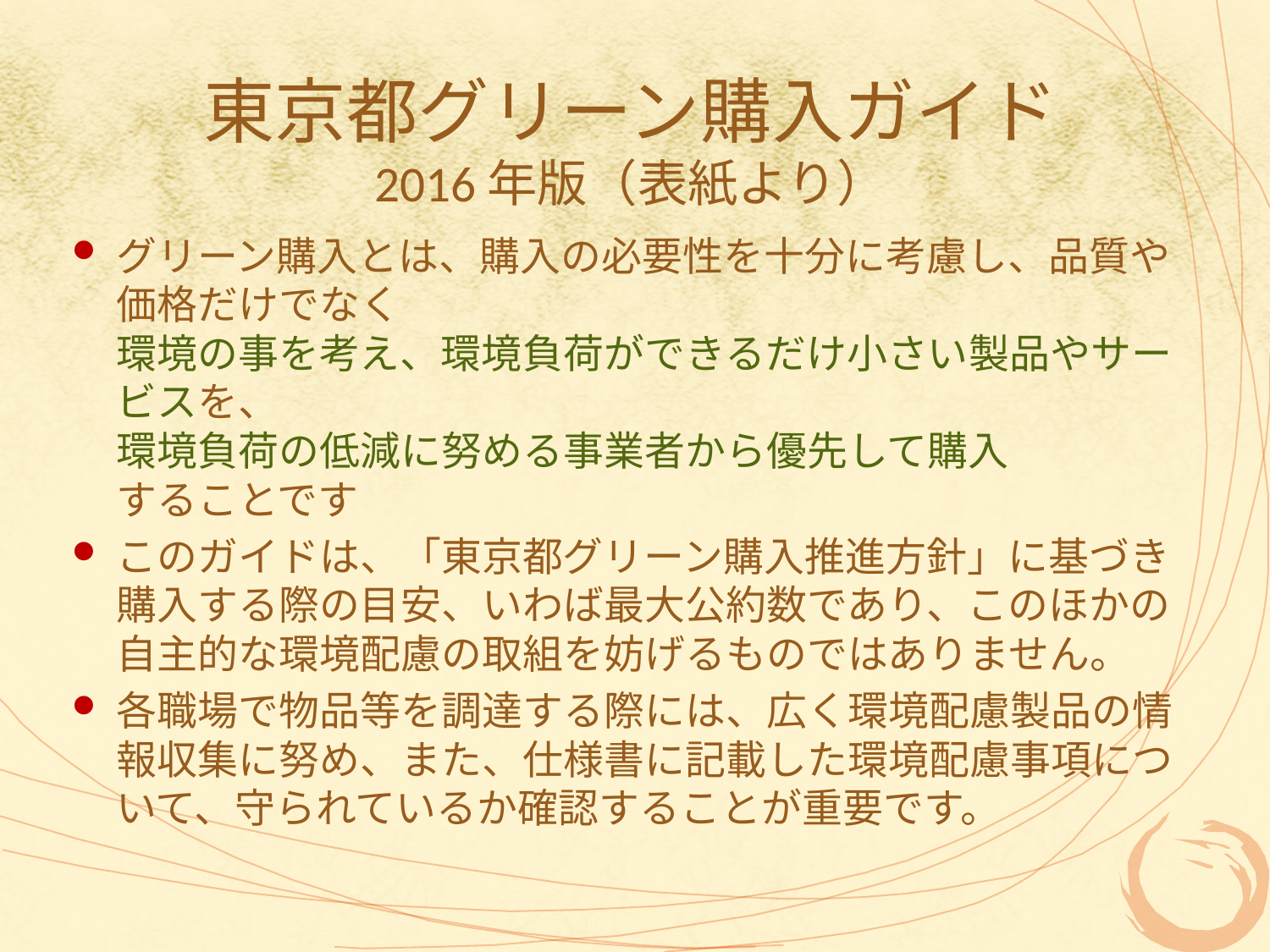

# 東京都グリーン購入ガイド 2016年版（表紙より）
グリーン購入とは、購入の必要性を十分に考慮し、品質や価格だけでなく
環境の事を考え、環境負荷ができるだけ小さい製品やサービスを、
環境負荷の低減に努める事業者から優先して購入
することです
このガイドは、「東京都グリーン購入推進方針」に基づき購入する際の目安、いわば最大公約数であり、このほかの自主的な環境配慮の取組を妨げるものではありません。
各職場で物品等を調達する際には、広く環境配慮製品の情報収集に努め、また、仕様書に記載した環境配慮事項について、守られているか確認することが重要です。